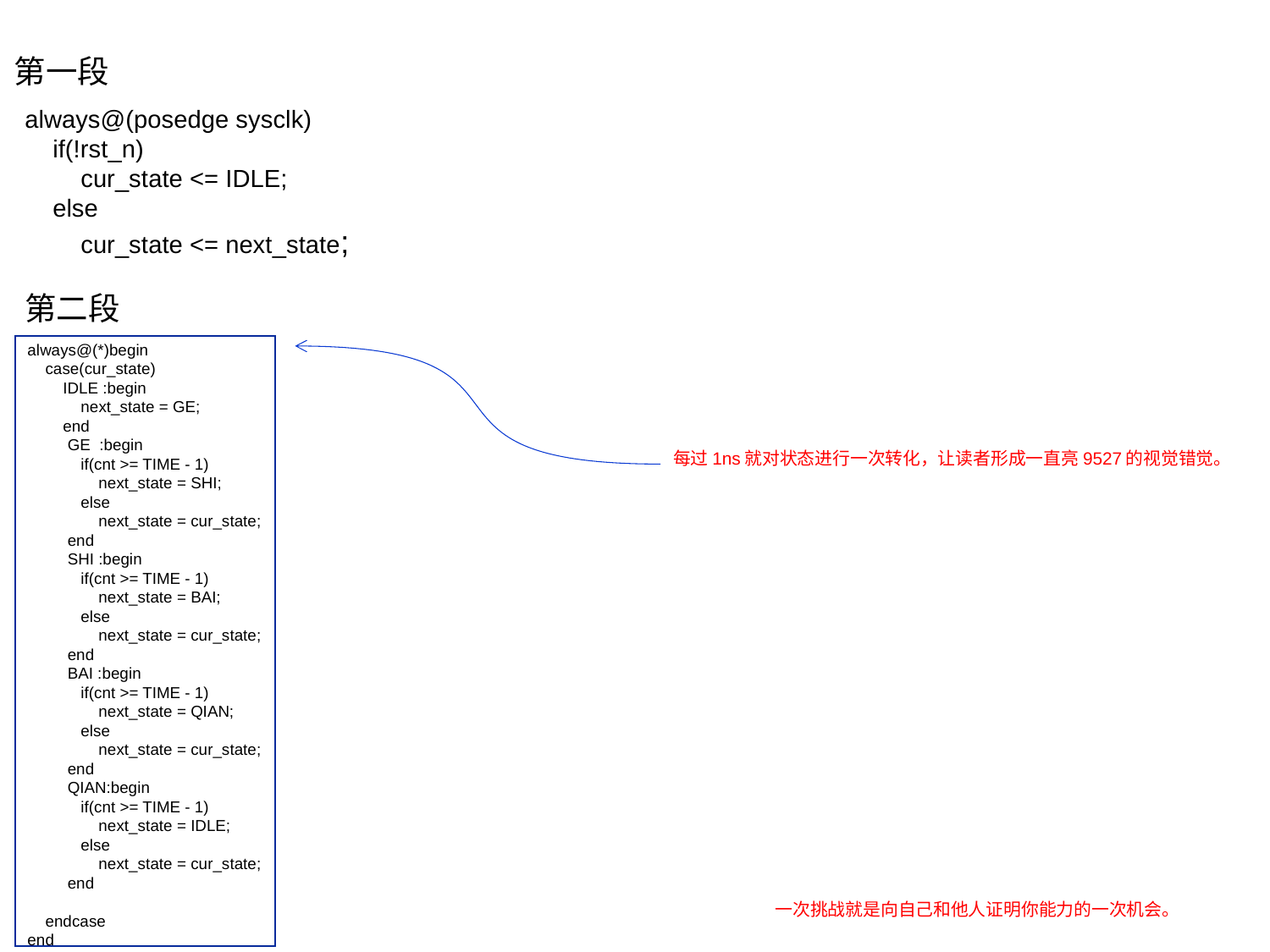

第一段
always@(posedge sysclk)
    if(!rst_n)
        cur_state <= IDLE;
    else
        cur_state <= next_state;
第二段
always@(*)begin
    case(cur_state)
        IDLE :begin
            next_state = GE;
        end
         GE  :begin
            if(cnt >= TIME - 1)
                next_state = SHI;
            else
                next_state = cur_state;
         end
         SHI :begin
            if(cnt >= TIME - 1)
                next_state = BAI;
            else
                next_state = cur_state;
         end
         BAI :begin
            if(cnt >= TIME - 1)
                next_state = QIAN;
            else
                next_state = cur_state;
         end
         QIAN:begin
            if(cnt >= TIME - 1)
                next_state = IDLE;
            else
                next_state = cur_state;
         end

    endcase
end

每过1ns就对状态进行一次转化，让读者形成一直亮9527的视觉错觉。
一次挑战就是向自己和他人证明你能力的一次机会。